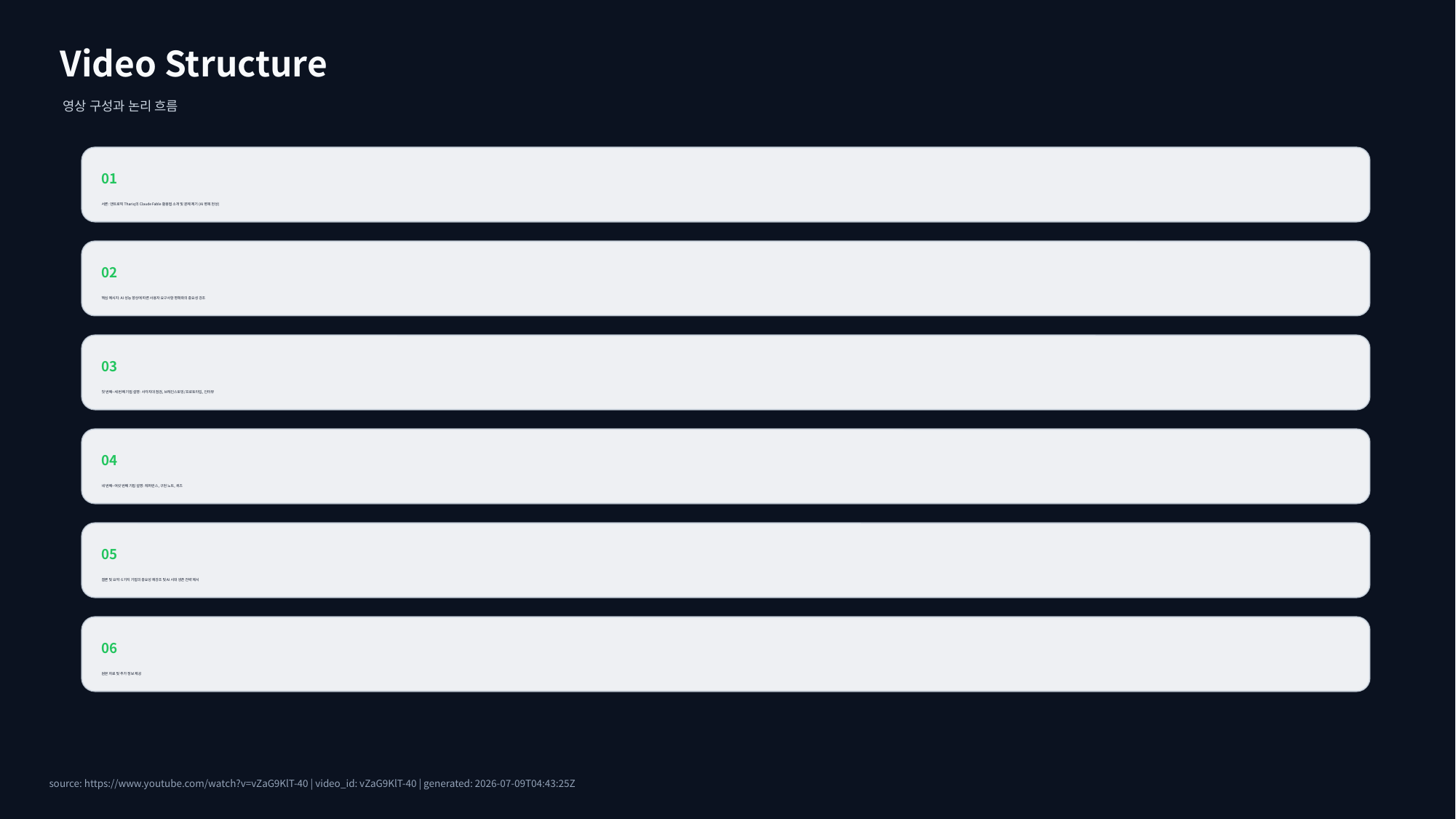

Video Structure
영상 구성과 논리 흐름

01
서론: 앤트로픽 Thariq의 Claude Fable 활용법 소개 및 문제 제기 (AI 병목 현상)

02
핵심 메시지: AI 성능 향상에 따른 사용자 요구사항 명확화의 중요성 강조

03
첫 번째~세 번째 기법 설명: 사각지대 점검, 브레인스토밍/프로토타입, 인터뷰

04
네 번째~여섯 번째 기법 설명: 레퍼런스, 구현 노트, 퀴즈

05
결론 및 요약: 6가지 기법의 중요성 재강조 및 AI 시대 생존 전략 제시

06
원본 자료 및 추가 정보 제공
source: https://www.youtube.com/watch?v=vZaG9KlT-40 | video_id: vZaG9KlT-40 | generated: 2026-07-09T04:43:25Z